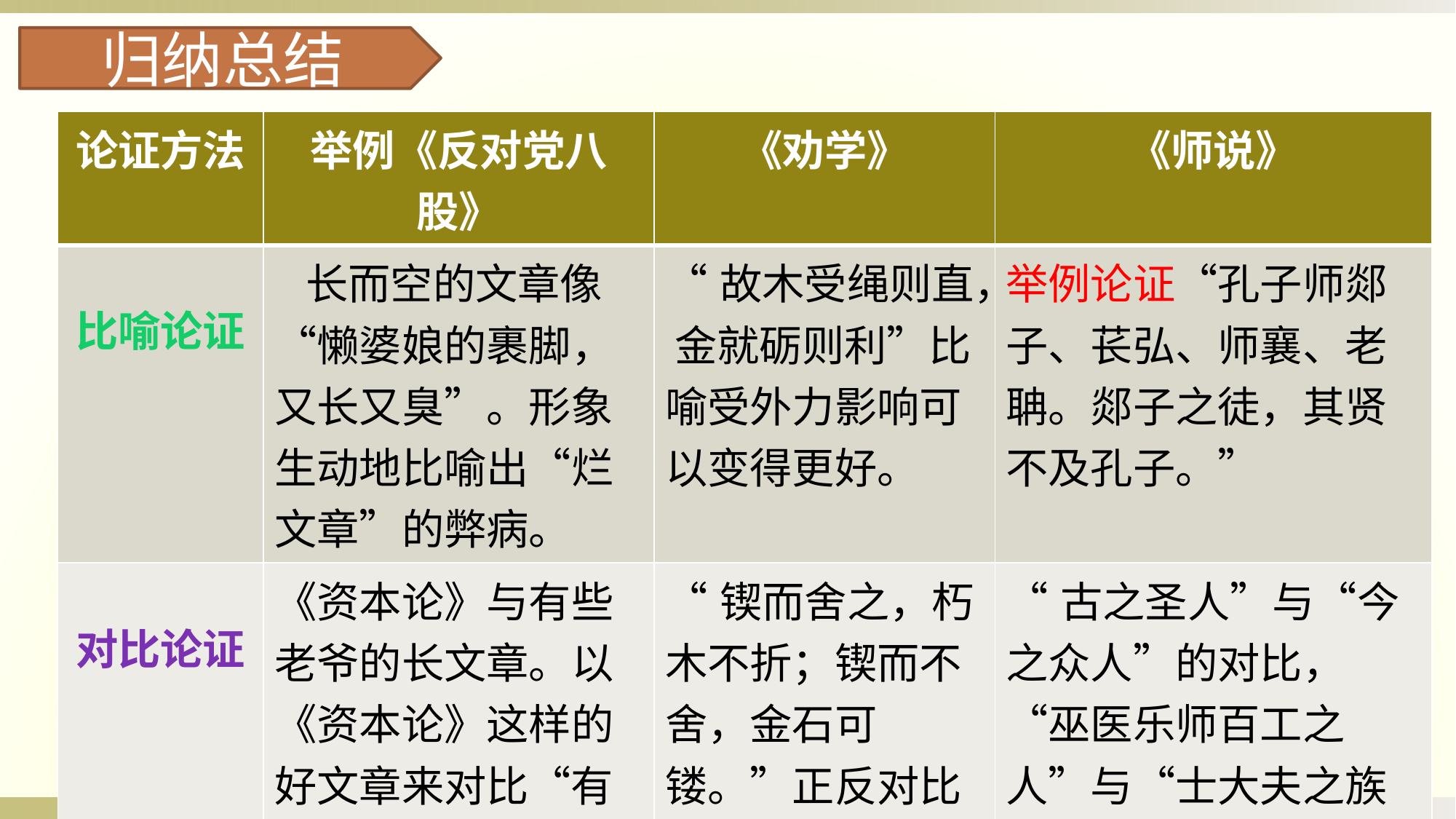

归纳总结
| 论证方法 | 举例《反对党八股》 | 《劝学》 | 《师说》 |
| --- | --- | --- | --- |
| 比喻论证 | 长而空的文章像“懒婆娘的裹脚，又长又臭”。形象生动地比喻出“烂文章”的弊病。 | “故木受绳则直， 金就砺则利”比喻受外力影响可以变得更好。 | 举例论证“孔子师郯子、苌弘、师襄、老聃。郯子之徒，其贤不及孔子。” |
| 对比论证 | 《资本论》与有些老爷的长文章。以《资本论》这样的好文章来对比“有些老爷的长文章”的“烂俗”。 | “锲而舍之，朽木不折；锲而不舍，金石可镂。”正反对比论证，得出“坚持积累”的重要性这个结论。 | “古之圣人”与“今之众人”的对比，“巫医乐师百工之人”与“士大夫之族对比”，得出“从师学习非常重要且必要”这个结论。 |